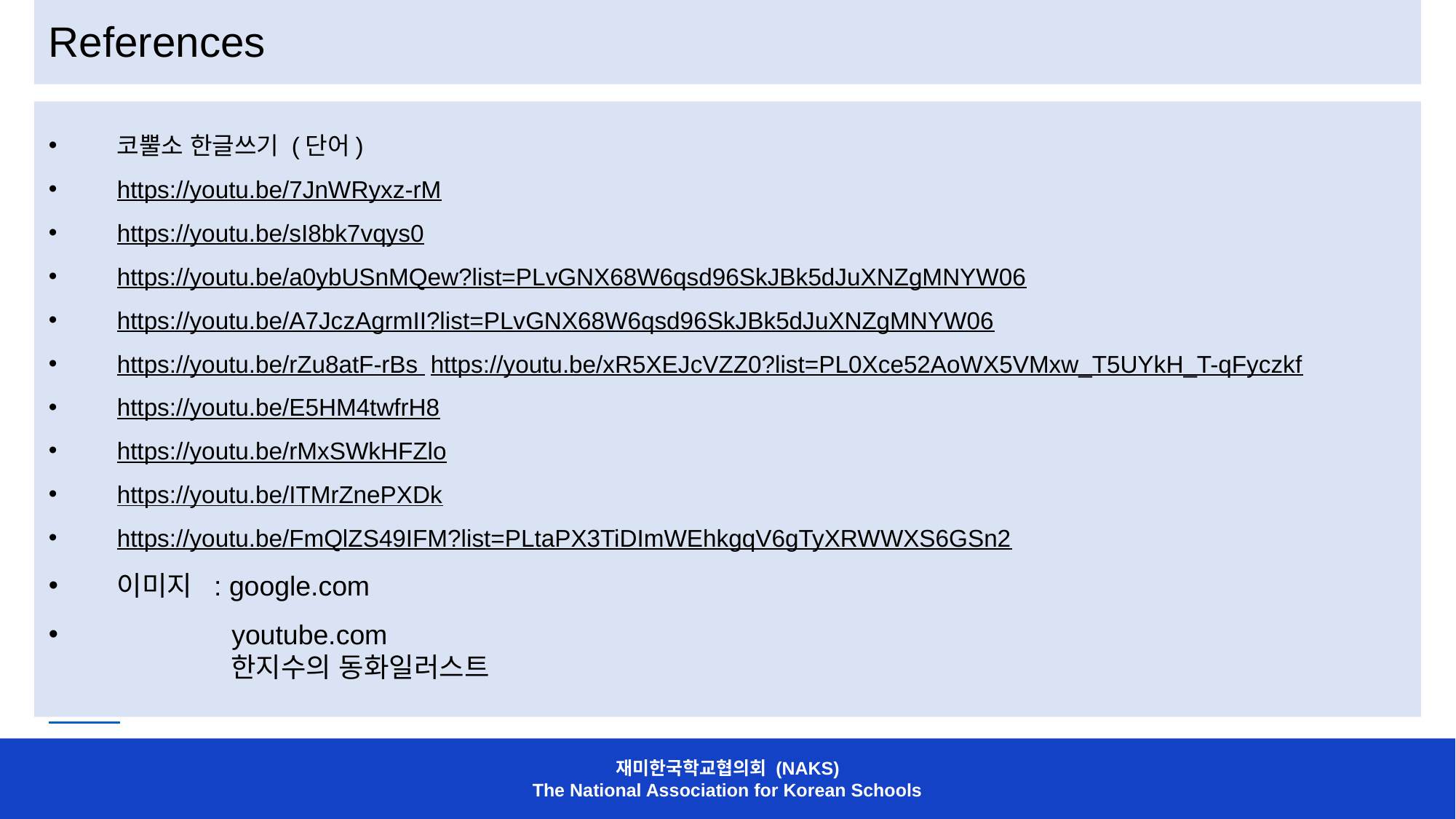

References
코뿔소 한글쓰기 (단어)
https://youtu.be/7JnWRyxz-rM
https://youtu.be/sI8bk7vqys0
https://youtu.be/a0ybUSnMQew?list=PLvGNX68W6qsd96SkJBk5dJuXNZgMNYW06
https://youtu.be/A7JczAgrmII?list=PLvGNX68W6qsd96SkJBk5dJuXNZgMNYW06
https://youtu.be/rZu8atF-rBs  https://youtu.be/xR5XEJcVZZ0?list=PL0Xce52AoWX5VMxw_T5UYkH_T-qFyczkf
https://youtu.be/E5HM4twfrH8
https://youtu.be/rMxSWkHFZlo
https://youtu.be/ITMrZnePXDk
https://youtu.be/FmQlZS49IFM?list=PLtaPX3TiDImWEhkgqV6gTyXRWWXS6GSn2
이미지  : google.com
               youtube.com
                       한지수의 동화일러스트

재미한국학교협의회 (NAKS)
The National Association for Korean Schools